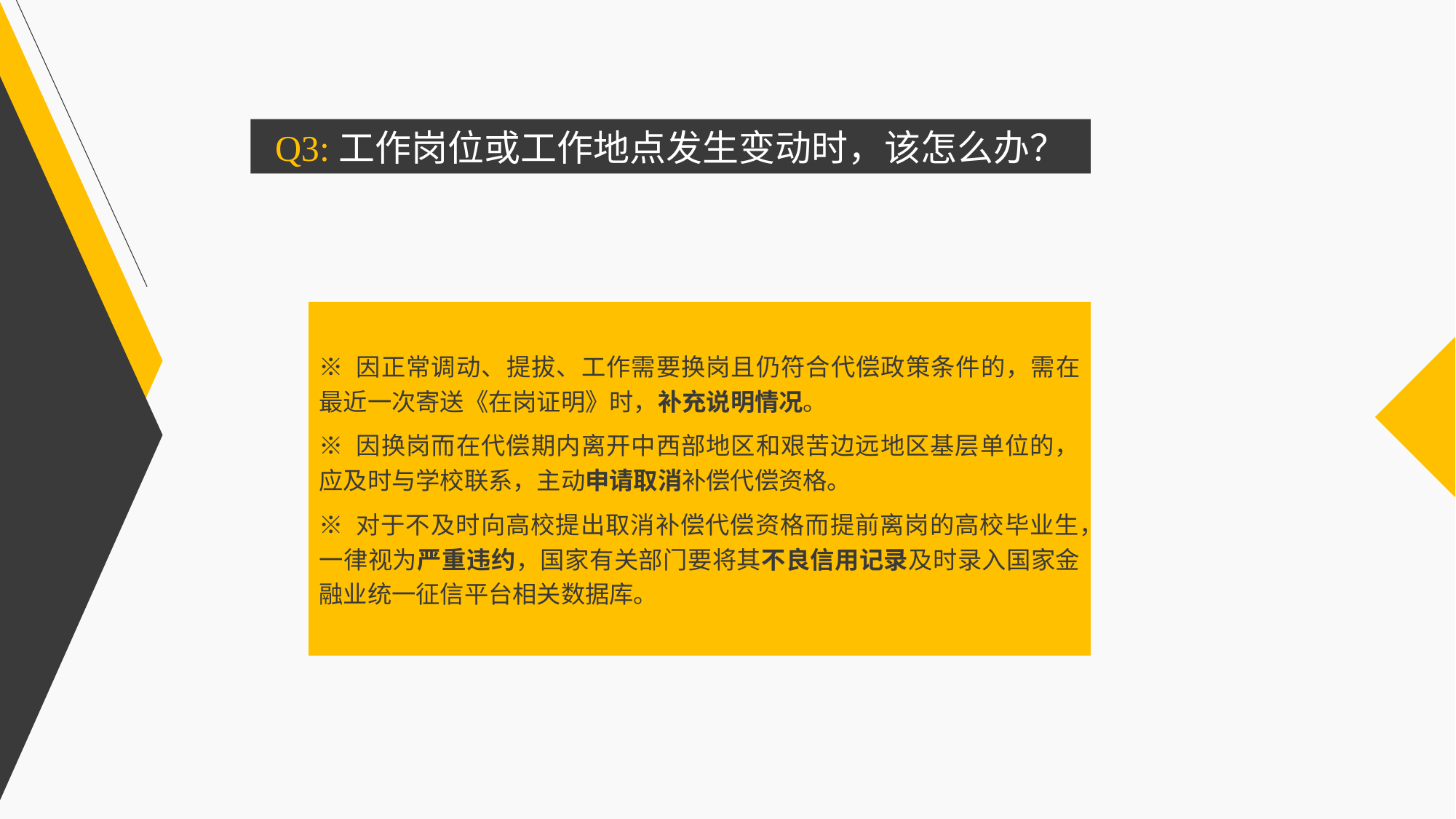

Q3:工作岗位或工作地点发生变动时，该怎么办？

※ 因正常调动、提拔、工作需要换岗且仍符合代偿政策条件的，需在最近一次寄送《在岗证明》时，补充说明情况。
※ 因换岗而在代偿期内离开中西部地区和艰苦边远地区基层单位的，应及时与学校联系，主动申请取消补偿代偿资格。
※ 对于不及时向高校提出取消补偿代偿资格而提前离岗的高校毕业生，一律视为严重违约，国家有关部门要将其不良信用记录及时录入国家金融业统一征信平台相关数据库。